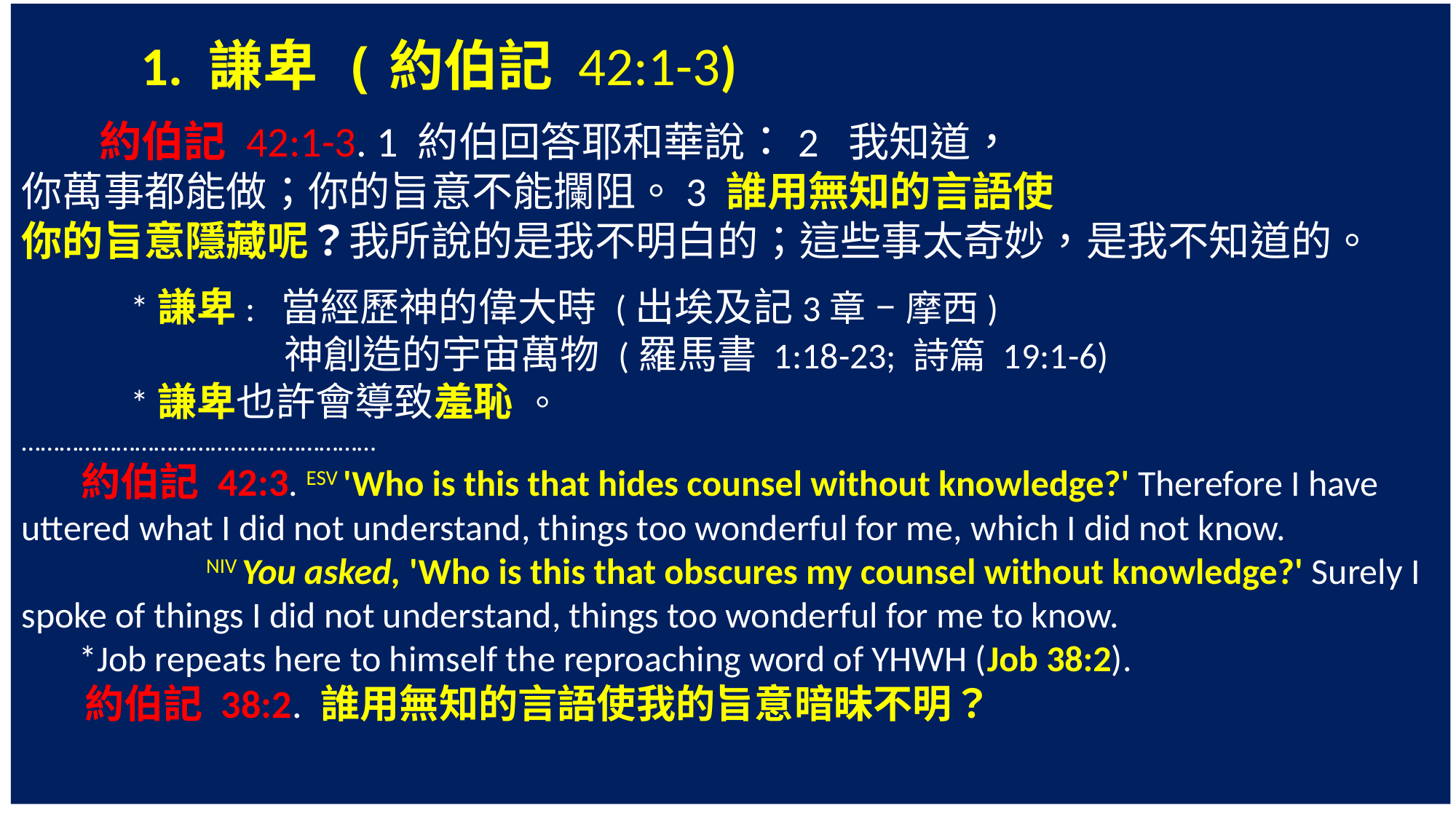

1. 謙卑 (約伯記 42:1-3)

       約伯記 42:1-3. 1 約伯回答耶和華說：2  我知道，
你萬事都能做；你的旨意不能攔阻。3 誰用無知的言語使
你的旨意隱藏呢？我所說的是我不明白的；這些事太奇妙，是我不知道的。

	*謙卑:  當經歷神的偉大時 (出埃及記3章 – 摩西)
                               神創造的宇宙萬物 (羅馬書 1:18-23; 詩篇 19:1-6)
	*謙卑也許會導致羞恥 。
……………………………..…………………
     約伯記 42:3. ESV 'Who is this that hides counsel without knowledge?' Therefore I have uttered what I did not understand, things too wonderful for me, which I did not know.
                                       NIV You asked, 'Who is this that obscures my counsel without knowledge?' Surely I spoke of things I did not understand, things too wonderful for me to know.
       *Job repeats here to himself the reproaching word of YHWH (Job 38:2).
      約伯記 38:2. 誰用無知的言語使我的旨意暗昧不明？